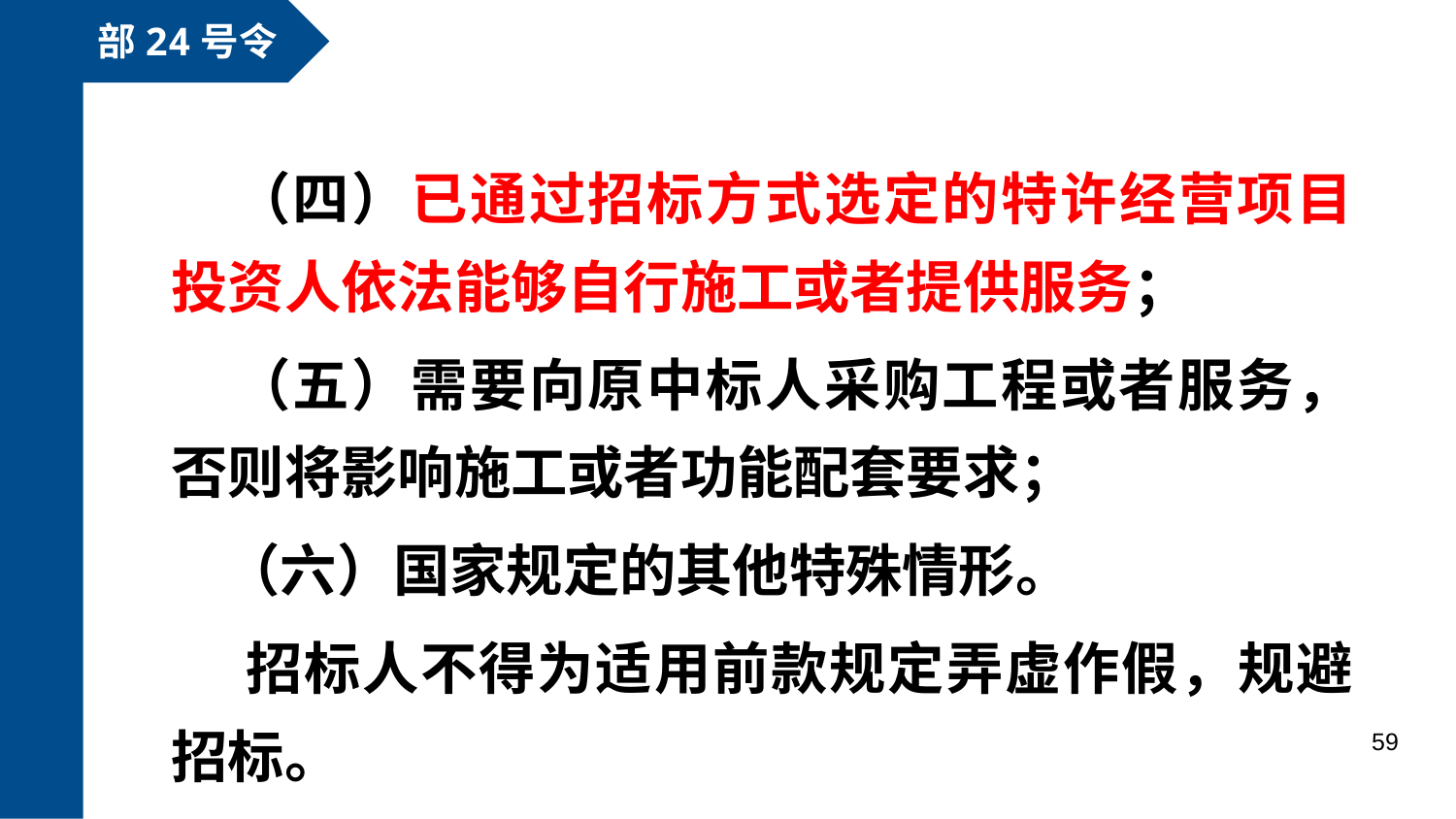

部24号令
   （四）已通过招标方式选定的特许经营项目投资人依法能够自行施工或者提供服务；
   （五）需要向原中标人采购工程或者服务，否则将影响施工或者功能配套要求；
   （六）国家规定的其他特殊情形。
    招标人不得为适用前款规定弄虚作假，规避招标。
59